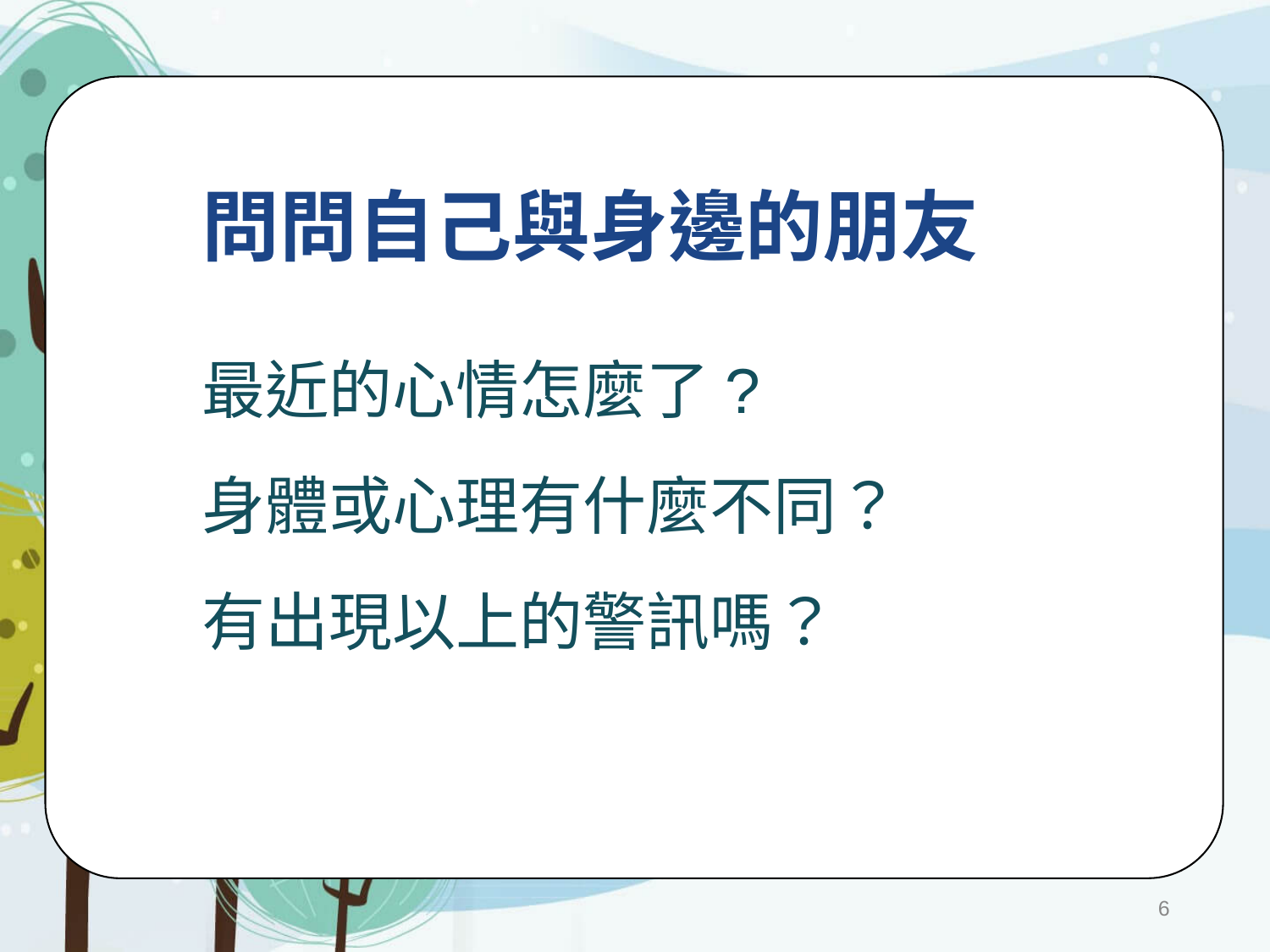

# 問問自己與身邊的朋友
最近的心情怎麼了?
身體或心理有什麼不同？
有出現以上的警訊嗎？

6